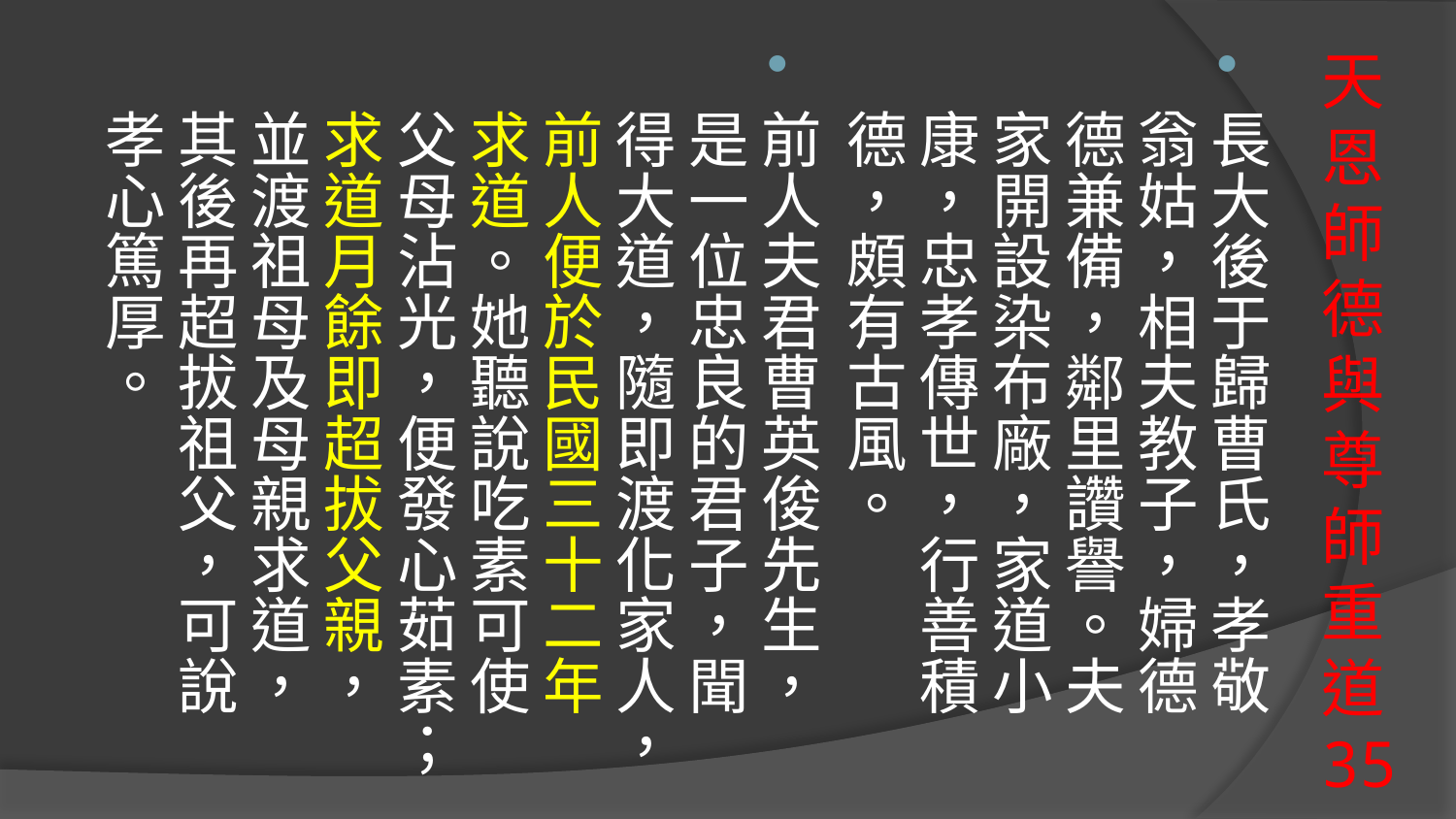

# 天恩師德與尊師重道 35
長大後于歸曹氏，孝敬翁姑，相夫教子，婦德德兼備，鄰里讚譽。夫家開設染布廠，家道小康，忠孝傳世，行善積德，頗有古風。
前人夫君曹英俊先生，是一位忠良的君子，聞得大道，隨即渡化家人，前人便於民國三十二年求道。她聽說吃素可使父母沾光，便發心茹素；求道月餘即超拔父親，並渡祖母及母親求道，其後再超拔祖父，可說孝心篤厚。